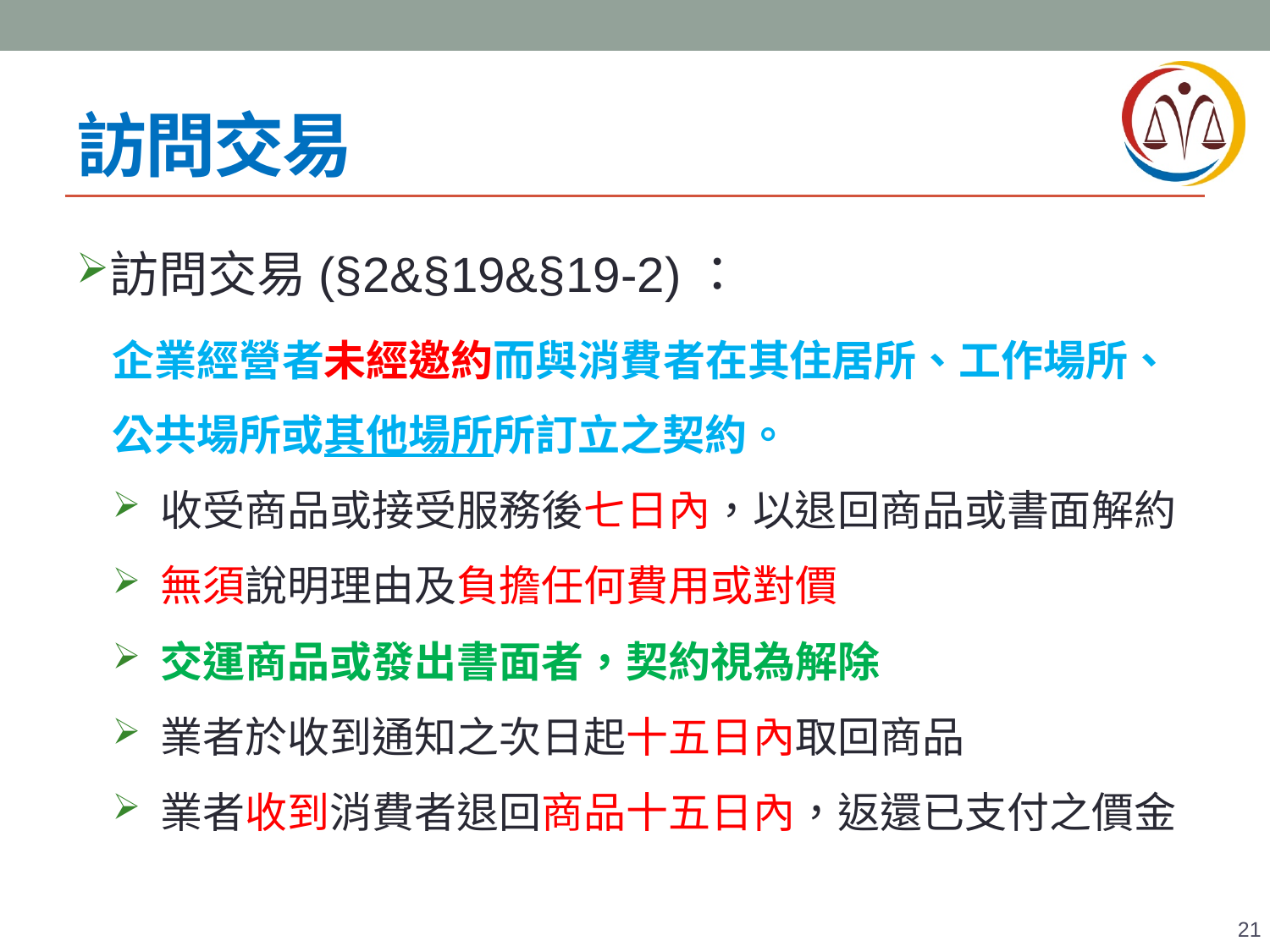

# 訪問交易
訪問交易(§2&§19&§19-2)：
企業經營者未經邀約而與消費者在其住居所、工作場所、公共場所或其他場所所訂立之契約。
收受商品或接受服務後七日內，以退回商品或書面解約
無須說明理由及負擔任何費用或對價
交運商品或發出書面者，契約視為解除
業者於收到通知之次日起十五日內取回商品
業者收到消費者退回商品十五日內，返還已支付之價金

21